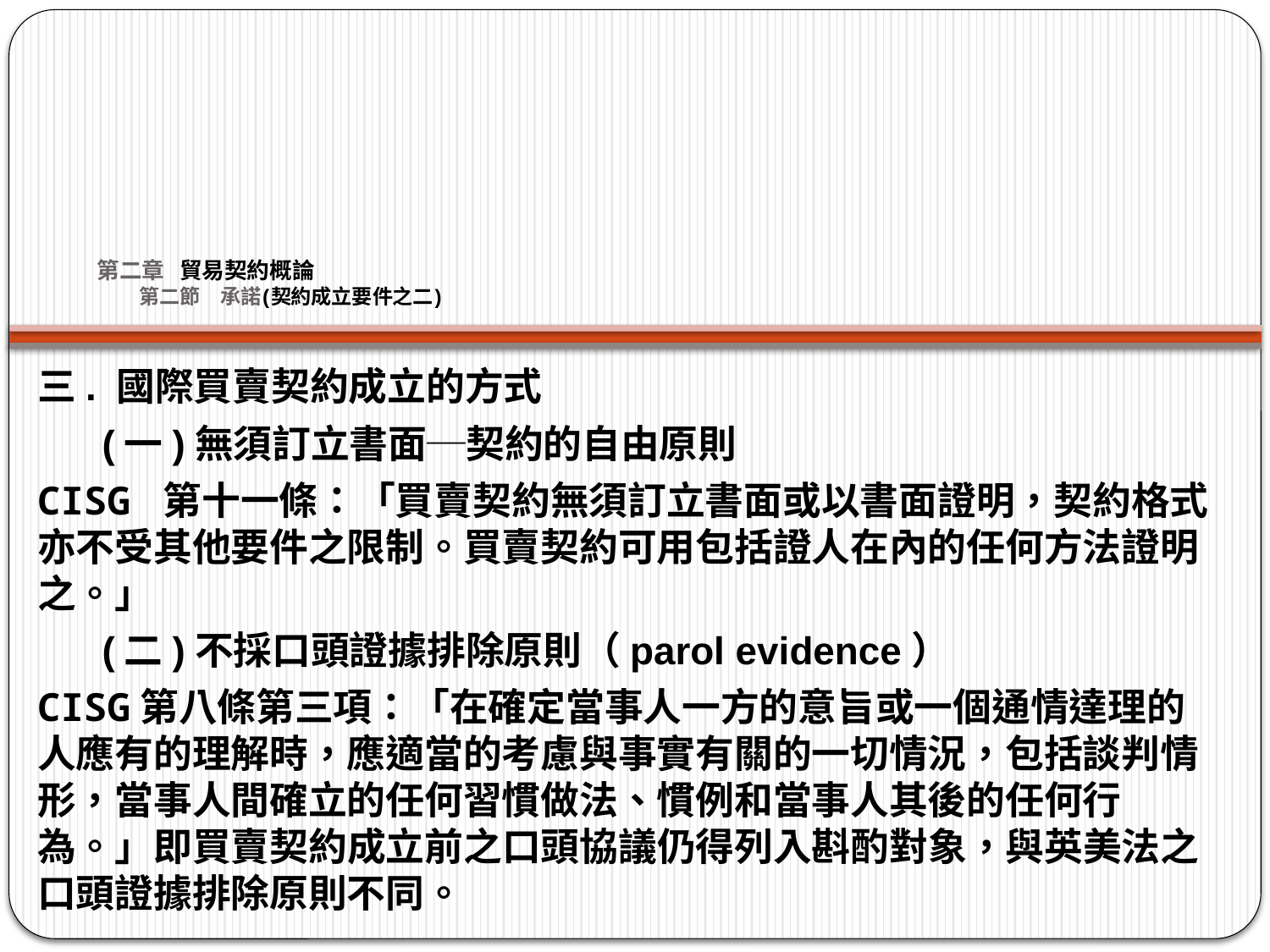

# 第二章   貿易契約概論 第二節　承諾(契約成立要件之二)
三. 國際買賣契約成立的方式
      (一)無須訂立書面─契約的自由原則
CISG 第十一條：「買賣契約無須訂立書面或以書面證明，契約格式亦不受其他要件之限制。買賣契約可用包括證人在內的任何方法證明之。」
      (二)不採口頭證據排除原則（parol evidence）
CISG第八條第三項：「在確定當事人一方的意旨或一個通情達理的人應有的理解時，應適當的考慮與事實有關的一切情況，包括談判情形，當事人間確立的任何習慣做法、慣例和當事人其後的任何行為。」即買賣契約成立前之口頭協議仍得列入斟酌對象，與英美法之口頭證據排除原則不同。